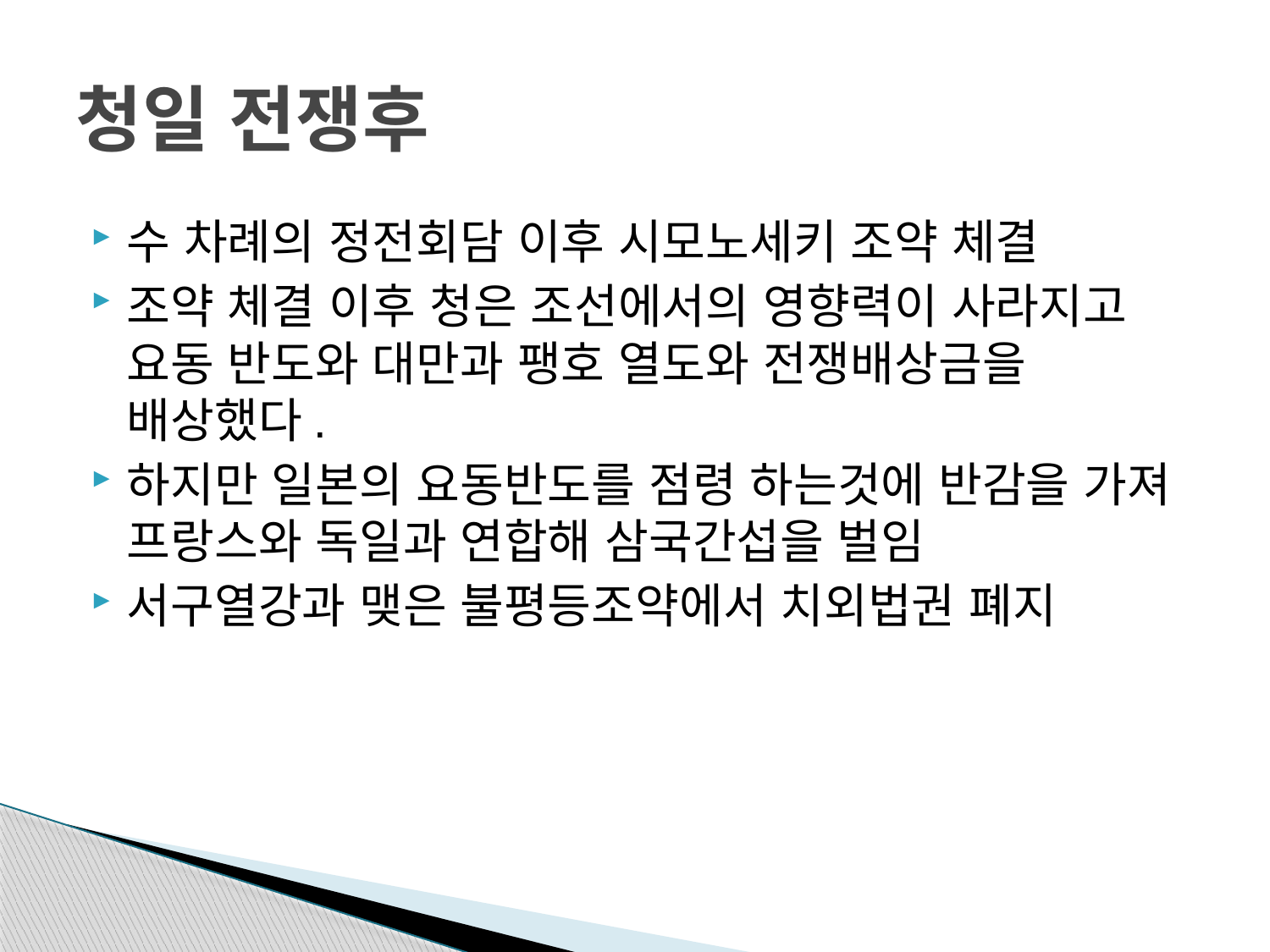

# 청일 전쟁후
수 차례의 정전회담 이후 시모노세키 조약 체결
조약 체결 이후 청은 조선에서의 영향력이 사라지고 요동 반도와 대만과 팽호 열도와 전쟁배상금을 배상했다.
하지만 일본의 요동반도를 점령 하는것에 반감을 가져 프랑스와 독일과 연합해 삼국간섭을 벌임
서구열강과 맺은 불평등조약에서 치외법권 폐지